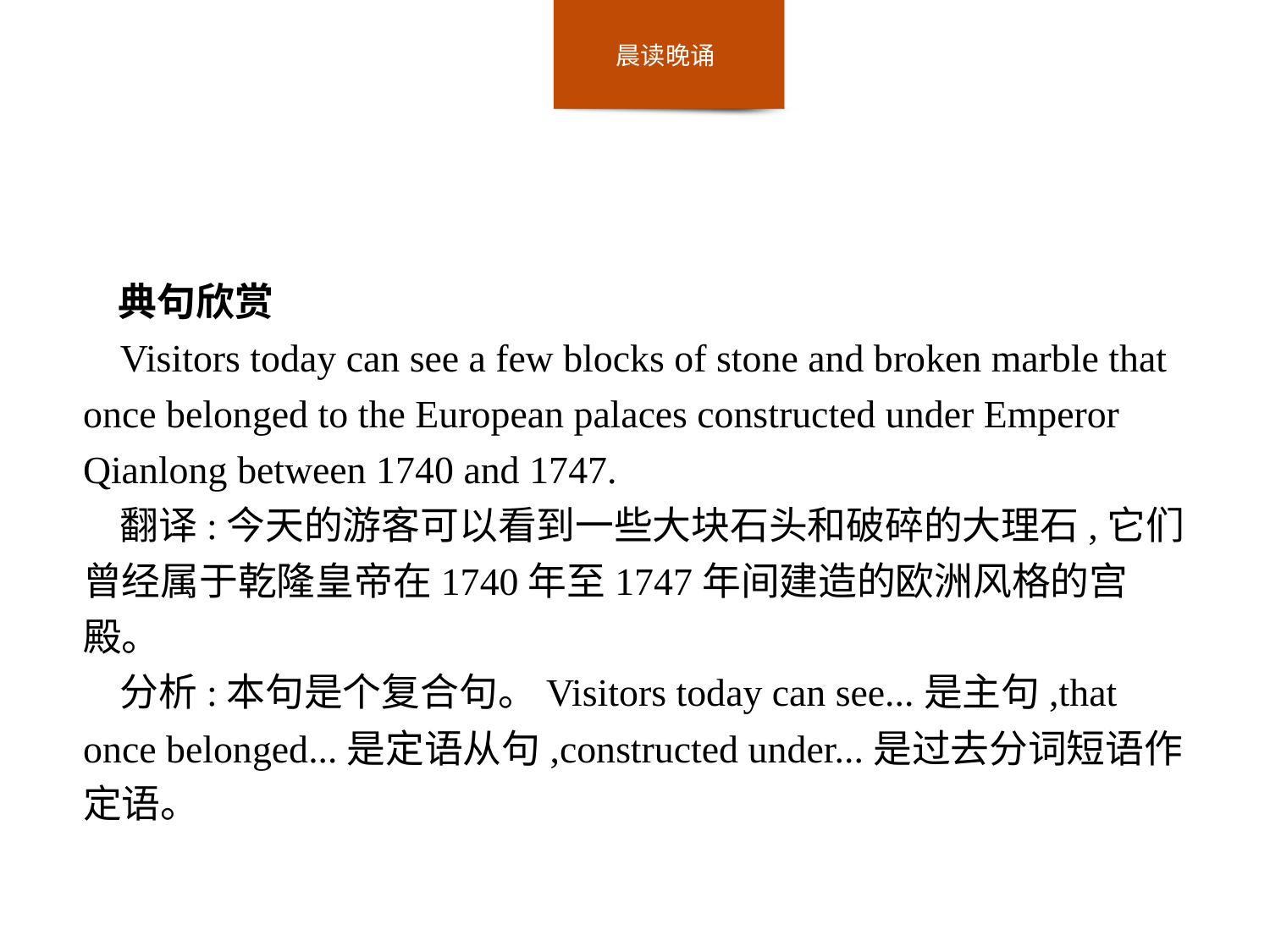

典句欣赏
Visitors today can see a few blocks of stone and broken marble that once belonged to the European palaces constructed under Emperor Qianlong between 1740 and 1747.
翻译:今天的游客可以看到一些大块石头和破碎的大理石,它们曾经属于乾隆皇帝在1740年至1747年间建造的欧洲风格的宫殿。
分析:本句是个复合句。Visitors today can see...是主句,that once belonged...是定语从句,constructed under...是过去分词短语作定语。